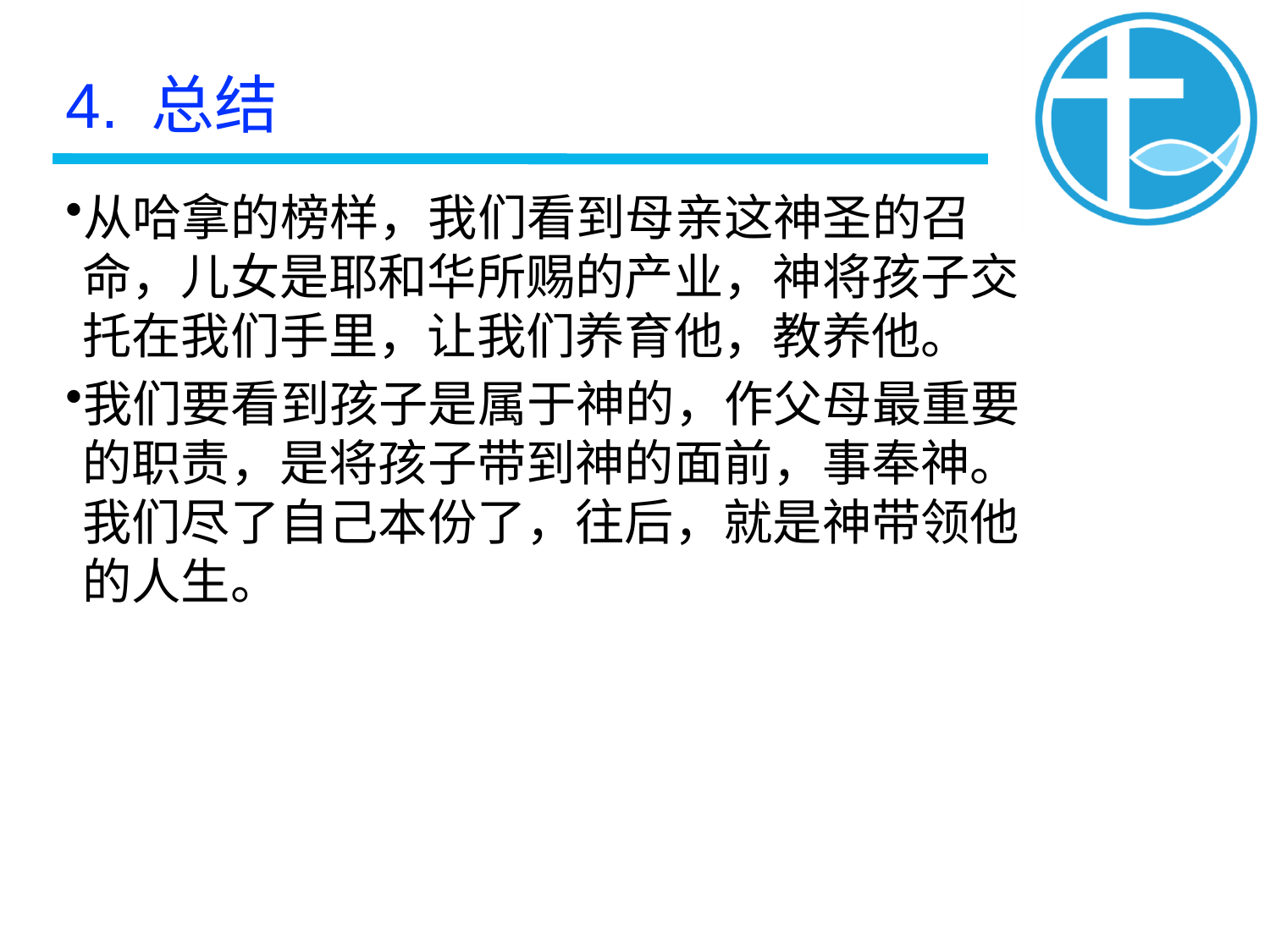

4. 总结
从哈拿的榜样，我们看到母亲这神圣的召命，儿女是耶和华所赐的产业，神将孩子交托在我们手里，让我们养育他，教养他。
我们要看到孩子是属于神的，作父母最重要的职责，是将孩子带到神的面前，事奉神。我们尽了自己本份了，往后，就是神带领他的人生。